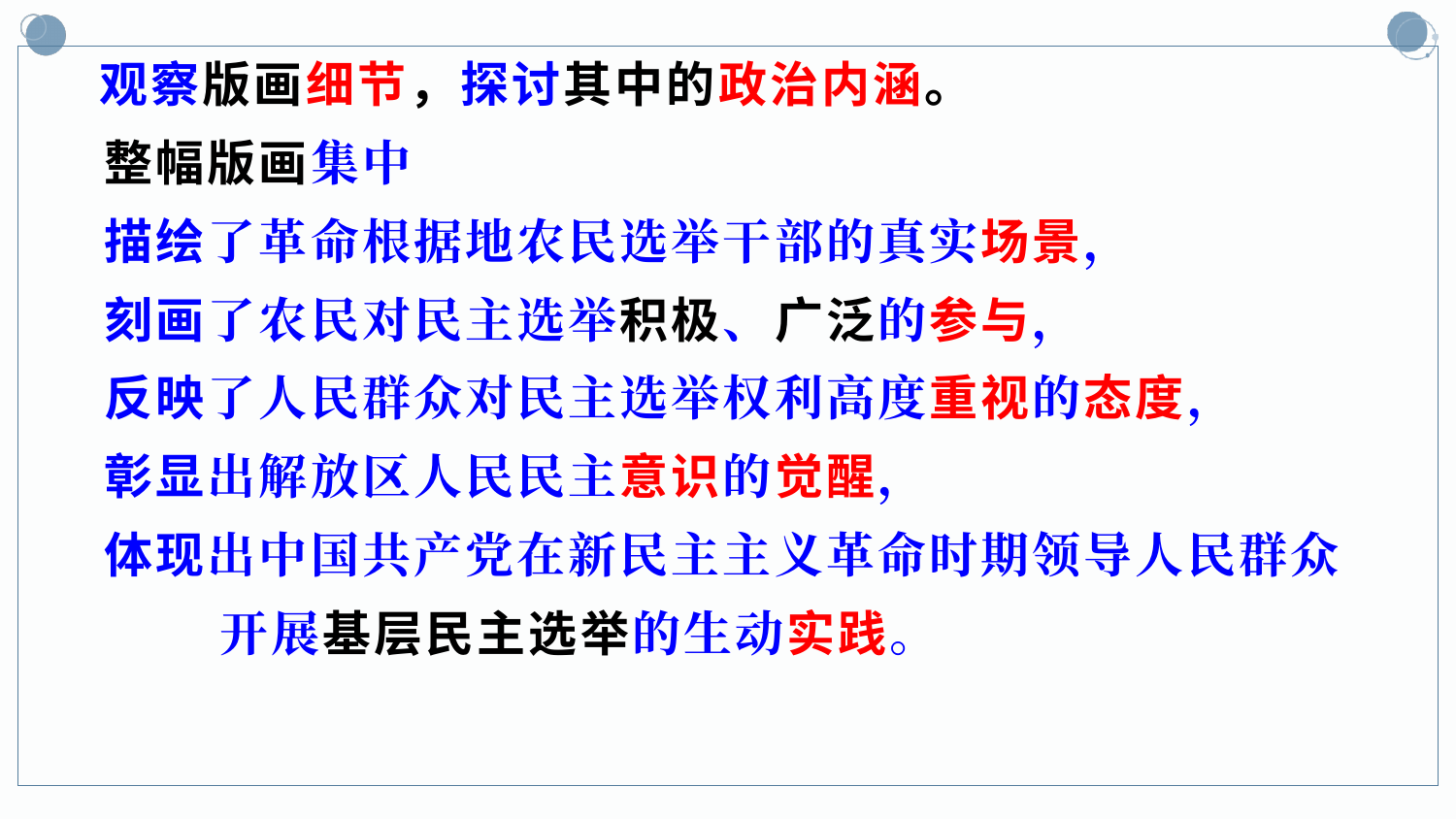

观察版画细节，探讨其中的政治内涵。
    整幅版画集中
    描绘了革命根据地农民选举干部的真实场景，
    刻画了农民对民主选举积极、广泛的参与，
    反映了人民群众对民主选举权利高度重视的态度，
    彰显出解放区人民民主意识的觉醒，
    体现出中国共产党在新民主主义革命时期领导人民群众
        开展基层民主选举的生动实践。